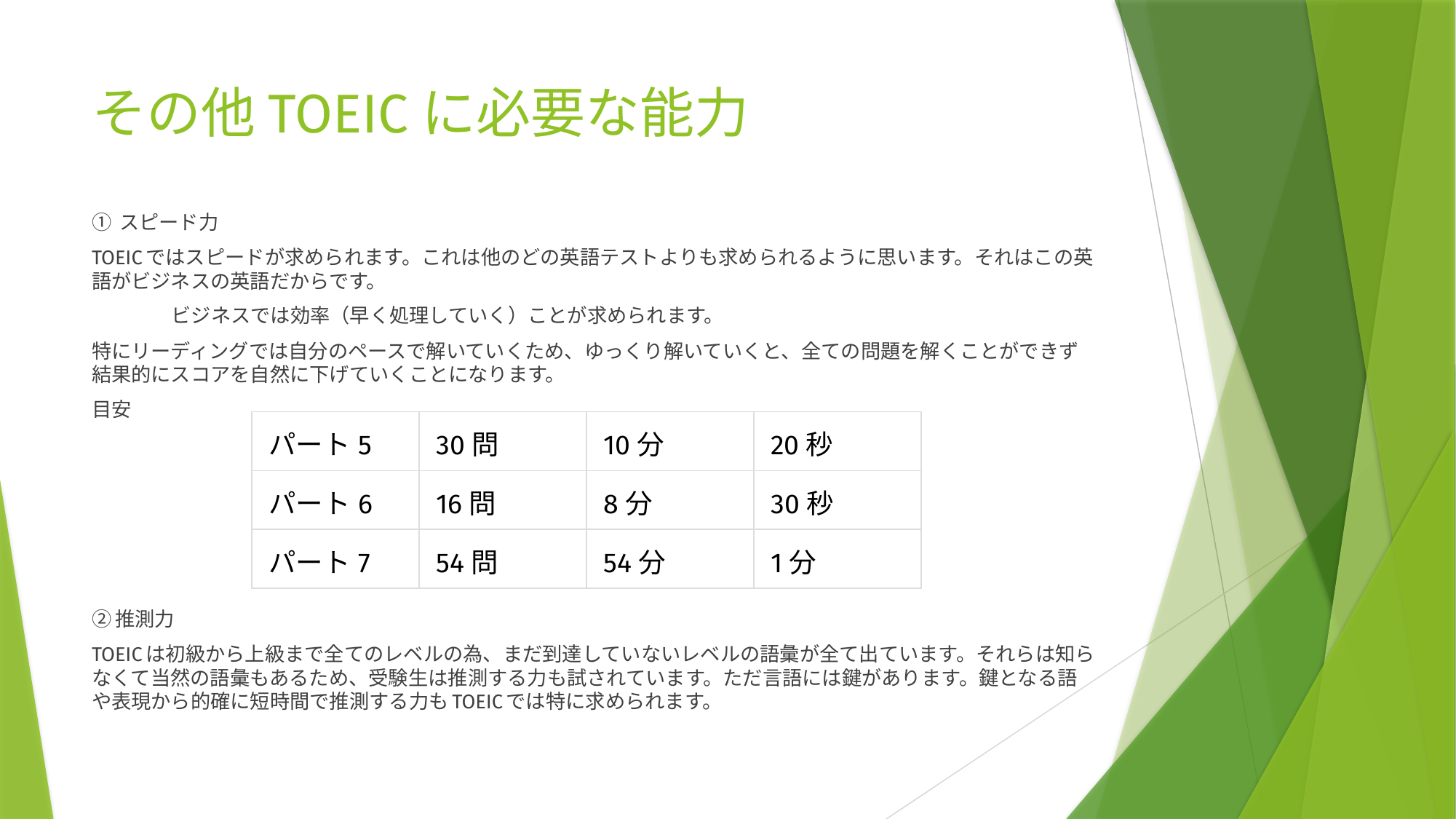

# その他TOEICに必要な能力
① スピード力
TOEICではスピードが求められます。これは他のどの英語テストよりも求められるように思います。それはこの英語がビジネスの英語だからです。
	ビジネスでは効率（早く処理していく）ことが求められます。
特にリーディングでは自分のペースで解いていくため、ゆっくり解いていくと、全ての問題を解くことができず結果的にスコアを自然に下げていくことになります。
目安

②推測力
TOEICは初級から上級まで全てのレベルの為、まだ到達していないレベルの語彙が全て出ています。それらは知らなくて当然の語彙もあるため、受験生は推測する力も試されています。ただ言語には鍵があります。鍵となる語や表現から的確に短時間で推測する力もTOEICでは特に求められます。
| パート5 | 30問 | 10分 | 20秒 |
| --- | --- | --- | --- |
| パート6 | 16問 | 8分 | 30秒 |
| パート7 | 54問 | 54分 | 1分 |